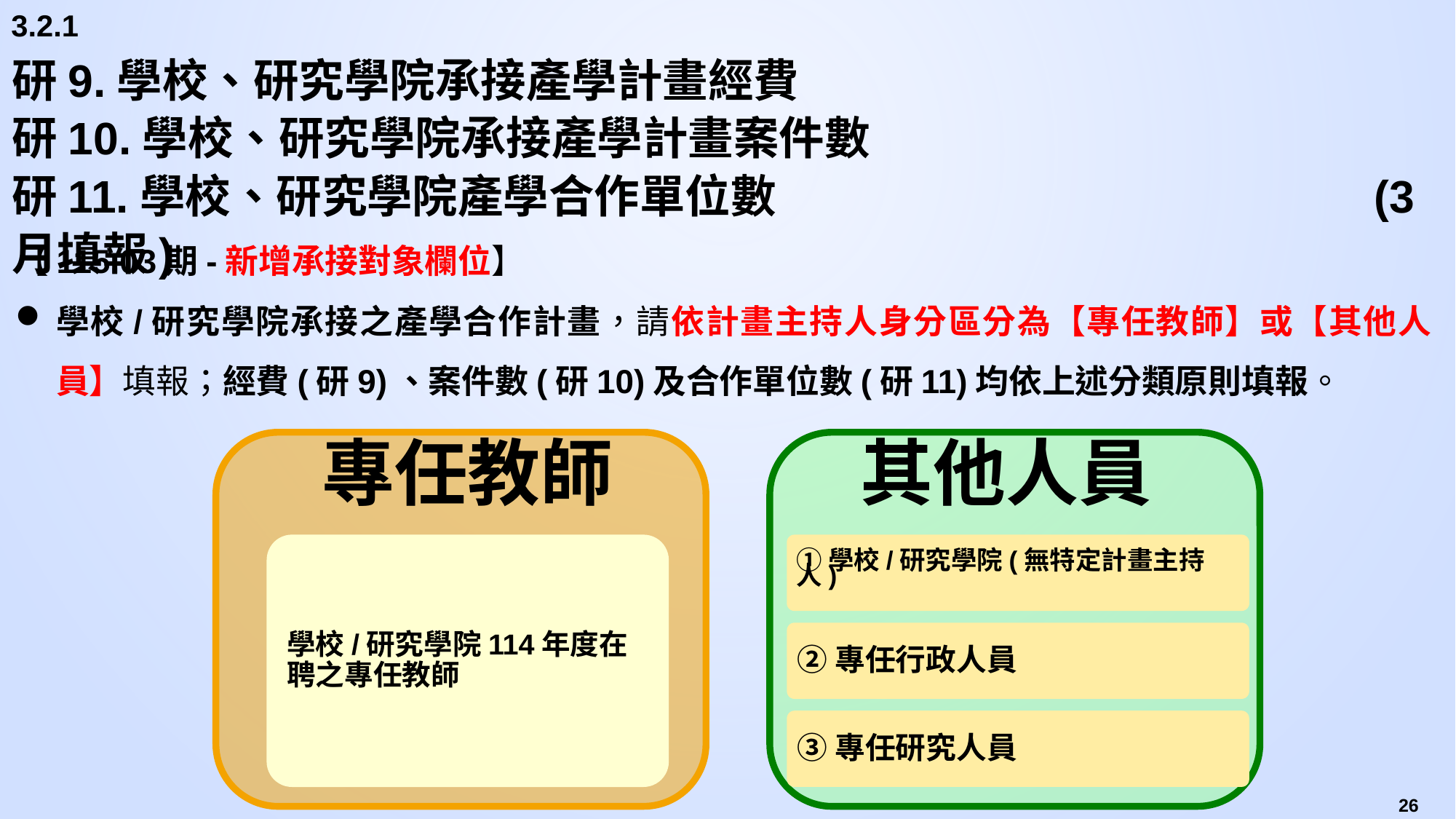

3.2.1
# 研9.學校、研究學院承接產學計畫經費 研10.學校、研究學院承接產學計畫案件數 研11.學校、研究學院產學合作單位數					    (3月填報)
【115.03期-新增承接對象欄位】
學校/研究學院承接之產學合作計畫，請依計畫主持人身分區分為【專任教師】或【其他人員】填報；經費(研9)、案件數(研10)及合作單位數(研11)均依上述分類原則填報。
專任教師
學校/研究學院114年度在聘之專任教師
其他人員
①學校/研究學院(無特定計畫主持人)
②專任行政人員
③專任研究人員